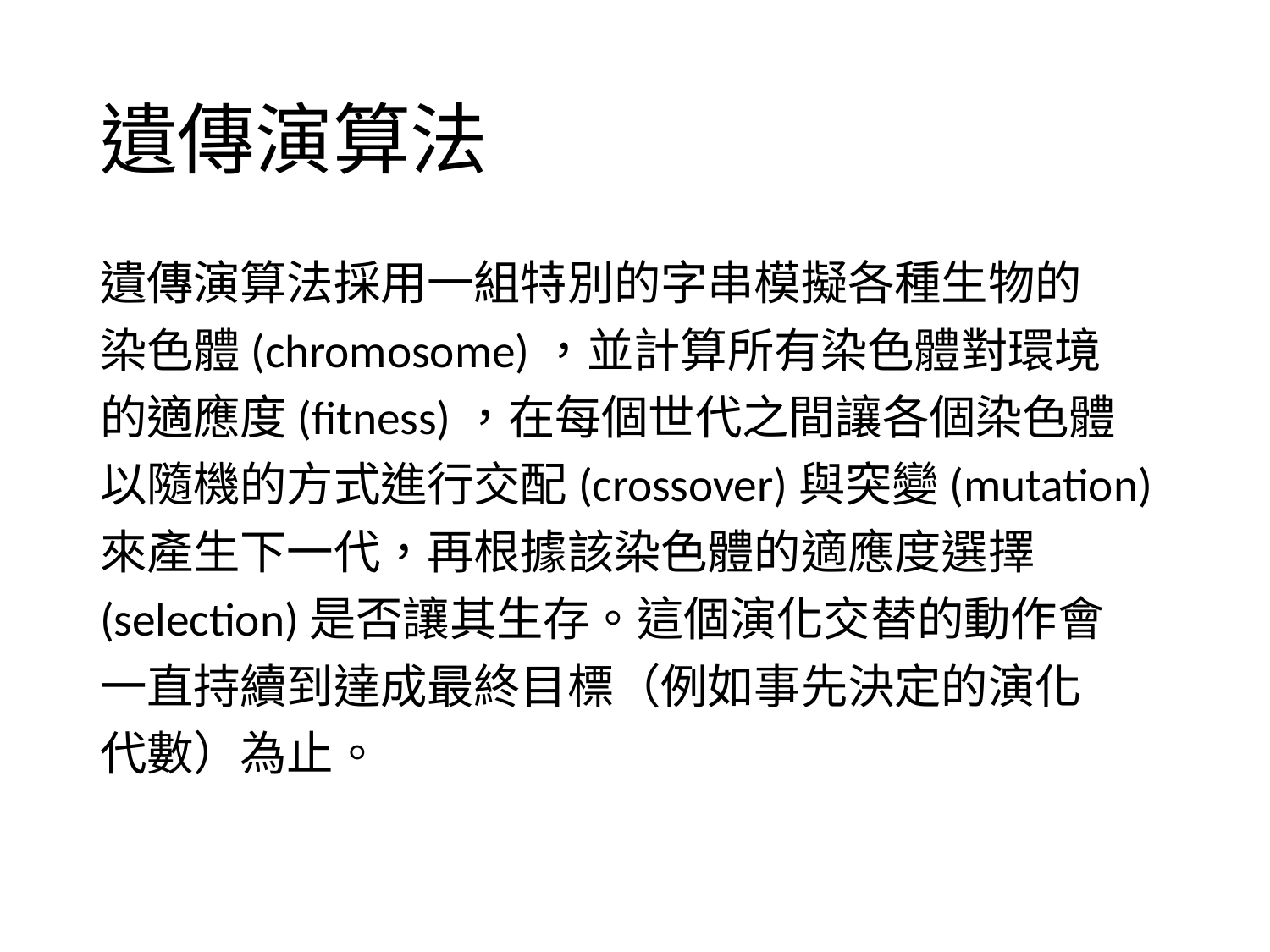

# 遺傳演算法
遺傳演算法採用一組特別的字串模擬各種生物的
染色體(chromosome)，並計算所有染色體對環境
的適應度(fitness)，在每個世代之間讓各個染色體
以隨機的方式進行交配(crossover)與突變(mutation)
來產生下一代，再根據該染色體的適應度選擇
(selection)是否讓其生存。這個演化交替的動作會
一直持續到達成最終目標（例如事先決定的演化
代數）為止。